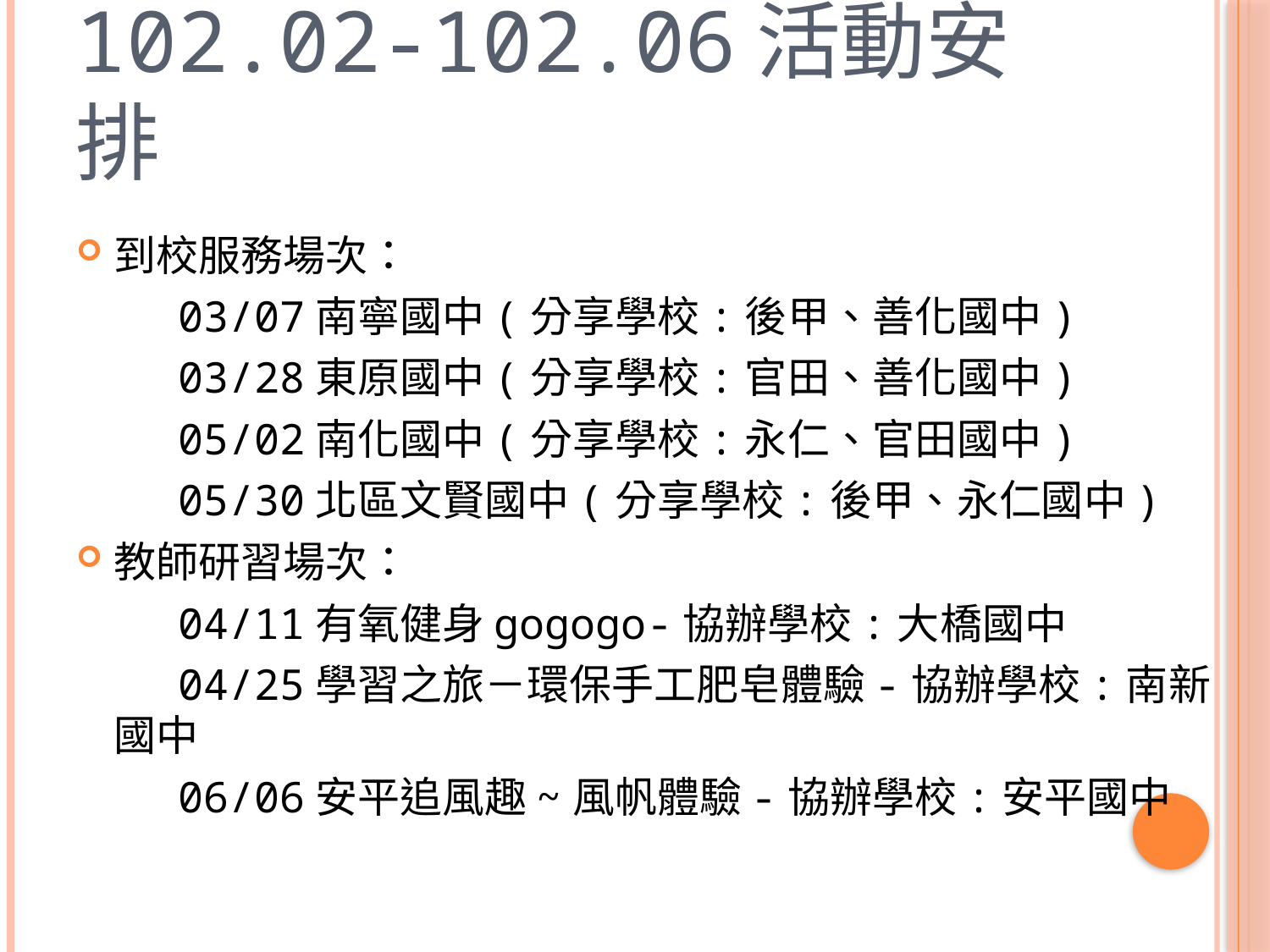

# 102.02-102.06活動安排
到校服務場次：
    03/07南寧國中(分享學校:後甲、善化國中)
    03/28東原國中(分享學校:官田、善化國中)
    05/02南化國中(分享學校:永仁、官田國中)
    05/30北區文賢國中(分享學校:後甲、永仁國中)
教師研習場次：
    04/11有氧健身gogogo-協辦學校:大橋國中
    04/25學習之旅－環保手工肥皂體驗-協辦學校:南新國中
    06/06安平追風趣~風帆體驗-協辦學校:安平國中